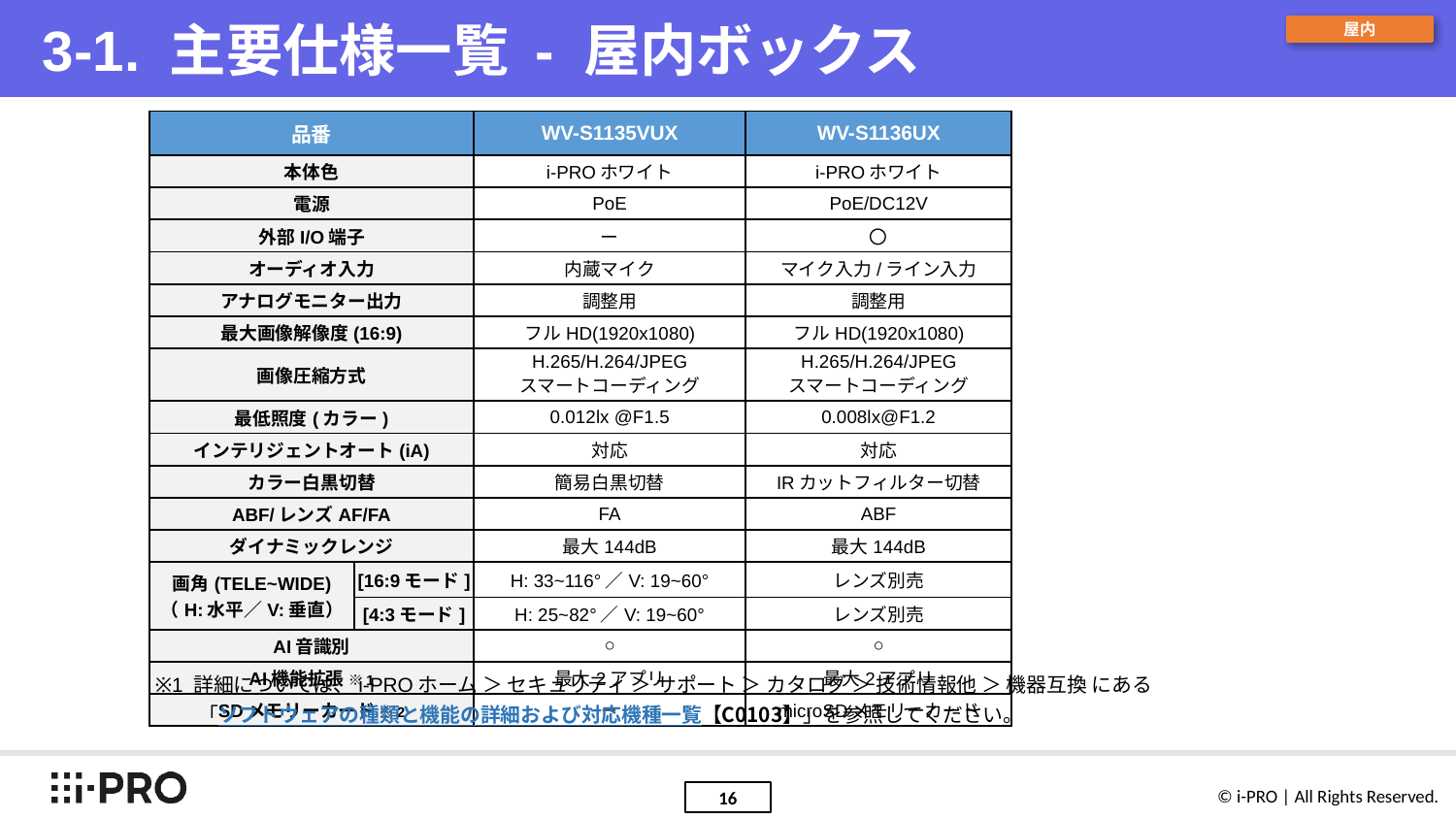

# 3-1. 主要仕様一覧 - 屋内ボックス
屋内
| 品番 |  | WV-S1135VUX | WV-S1136UX |
| --- | --- | --- | --- |
| 本体色 |  | i-PROホワイト | i-PROホワイト |
| 電源 |  | PoE | PoE/DC12V |
| 外部I/O端子 |  | ー | 〇 |
| オーディオ入力 |  | 内蔵マイク | マイク入力/ライン入力 |
| アナログモニター出力 |  | 調整用 | 調整用 |
| 最大画像解像度(16:9) |  | フルHD(1920x1080) | フルHD(1920x1080) |
| 画像圧縮方式 |  | H.265/H.264/JPEG スマートコーディング | H.265/H.264/JPEG スマートコーディング |
| 最低照度(カラー) |  | 0.012lx @F1.5 | 0.008lx@F1.2 |
| インテリジェントオート(iA) |  | 対応 | 対応 |
| カラー白黒切替 |  | 簡易白黒切替 | IRカットフィルター切替 |
| ABF/レンズAF/FA |  | FA | ABF |
| ダイナミックレンジ |  | 最大144dB | 最大144dB |
| 画角(TELE~WIDE) （H:水平／V:垂直） | [16:9モード] | H: 33~116°／V: 19~60° | レンズ別売 |
|  | [4:3モード] | H: 25~82°／V: 19~60° | レンズ別売 |
| AI音識別 |  | ○ | ○ |
| AI機能拡張 ※1 |  | 最大2アプリ | 最大2アプリ |
| SDメモリーカード ※2 |  | － | microSDメモリーカード |
※1 詳細については、i-PROホーム ＞ セキュリティ ＞ サポート ＞ カタログ ＞ 技術情報他 ＞ 機器互換 にある
「ソフトウェアの種類と機能の詳細および対応機種一覧【C0103】」を参照してください。